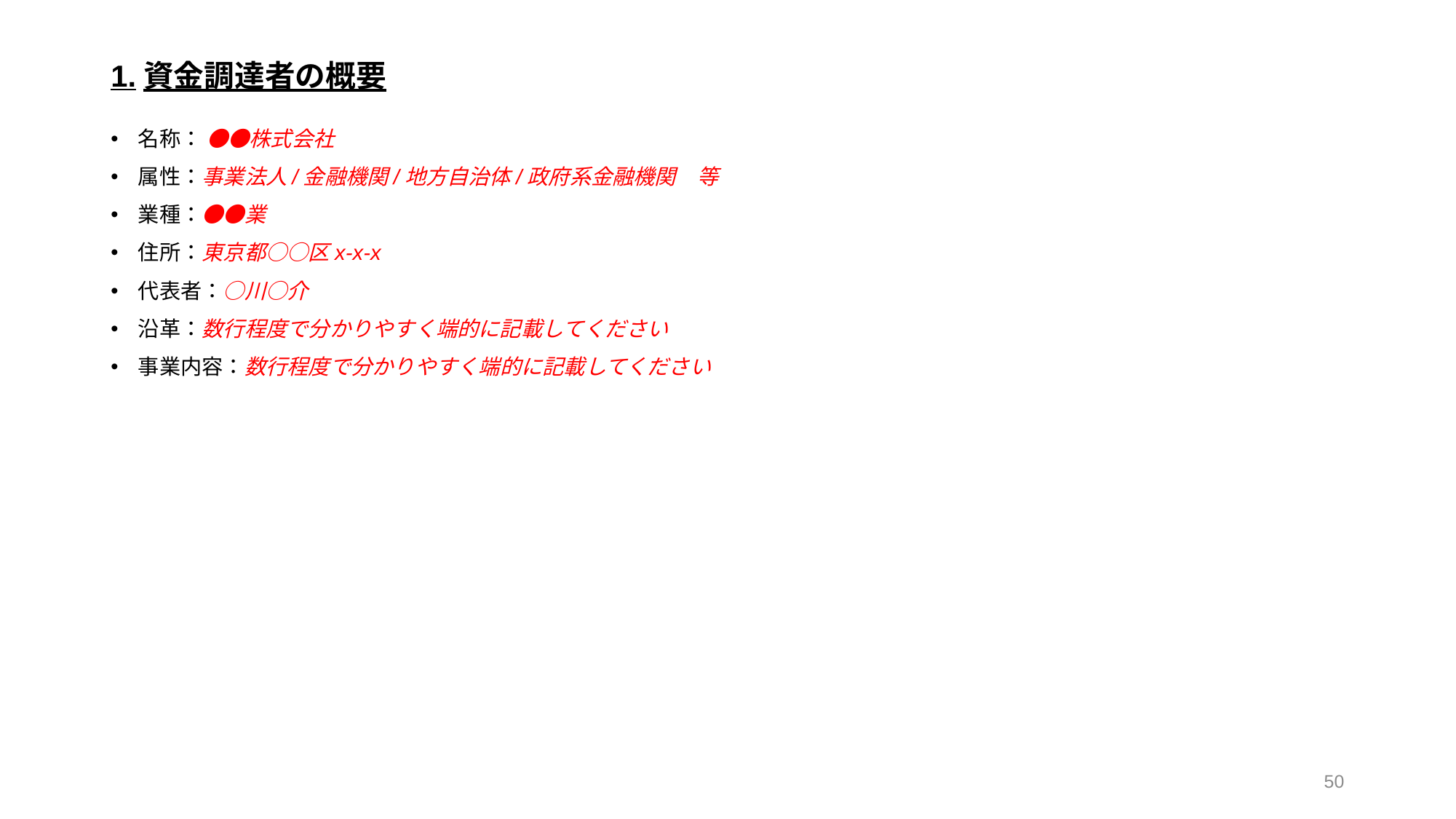

# 1.資金調達者の概要
名称： ●●株式会社
属性：事業法人/金融機関/地方自治体/政府系金融機関　等
業種：●●業
住所：東京都○○区x-x-x
代表者：○川○介
沿革：数行程度で分かりやすく端的に記載してください
事業内容：数行程度で分かりやすく端的に記載してください

50